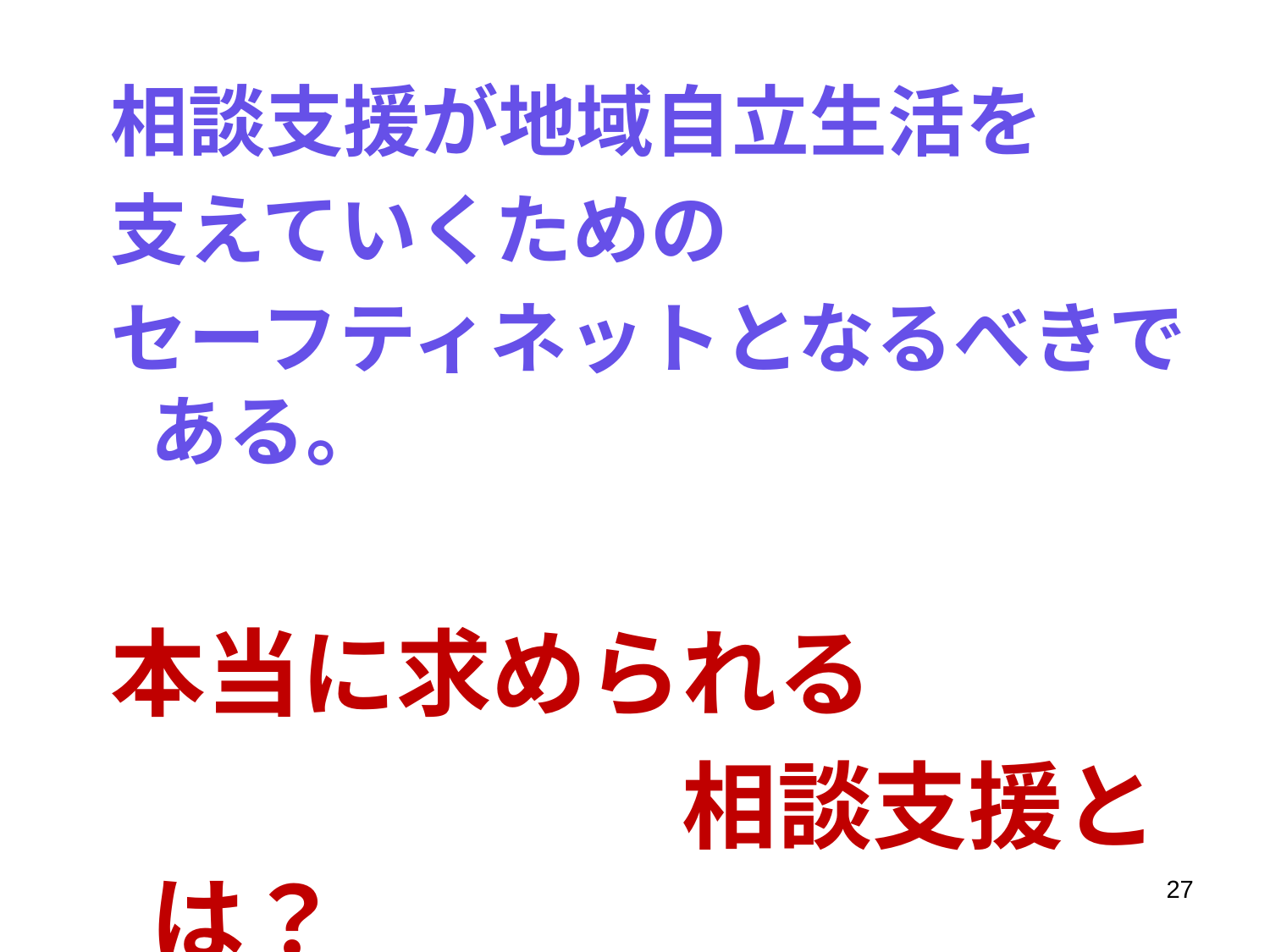

相談支援が地域自立生活を
支えていくための
セーフティネットとなるべきである。

本当に求められる
　　　　　　相談支援とは？
27